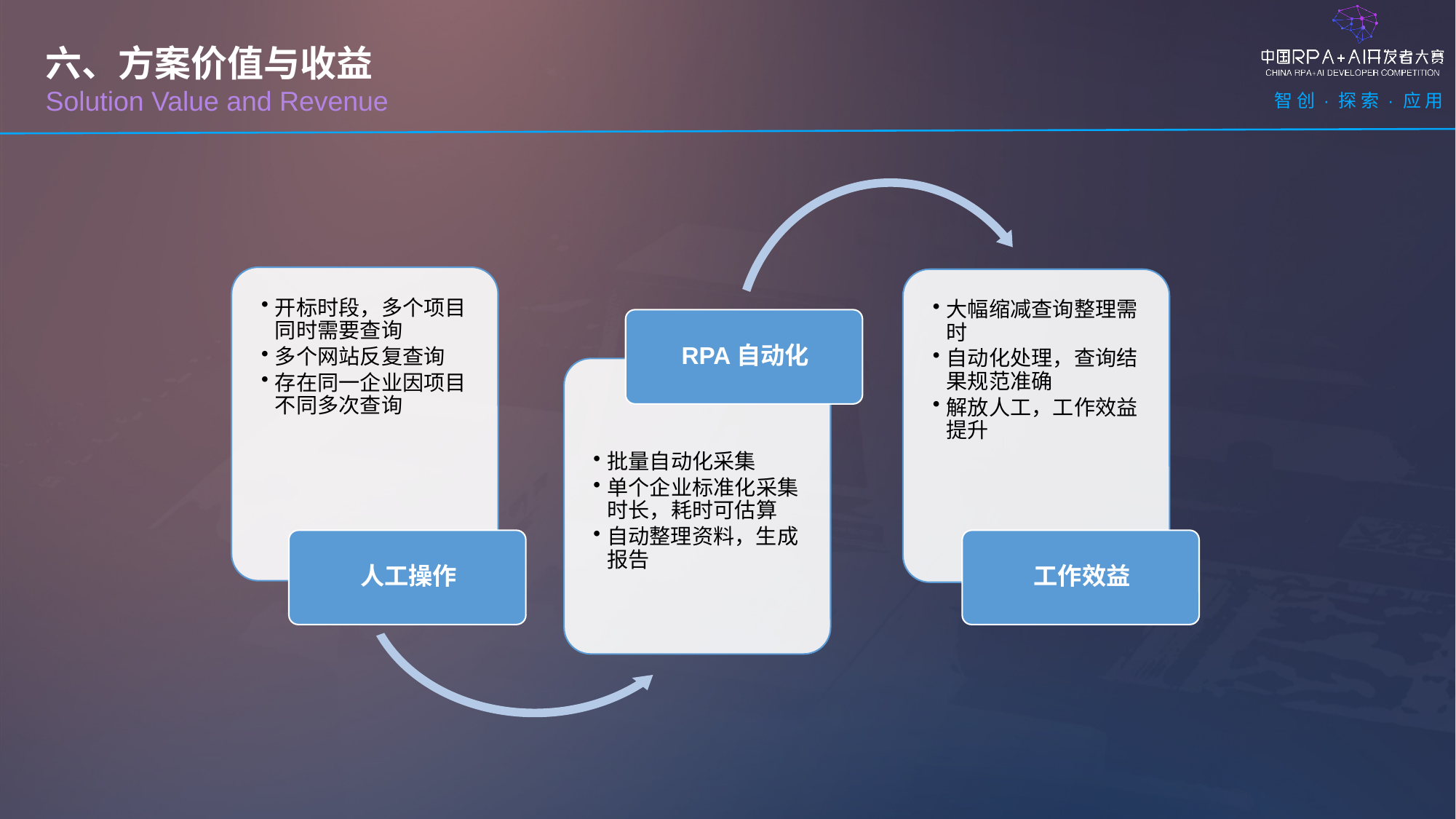

六、方案价值与收益
Solution Value and Revenue
开标时段，多个项目同时需要查询
多个网站反复查询
存在同一企业因项目不同多次查询
人工操作
批量自动化采集
单个企业标准化采集时长，耗时可估算
自动整理资料，生成报告
RPA自动化
大幅缩减查询整理需时
自动化处理，查询结果规范准确
解放人工，工作效益提升
工作效益